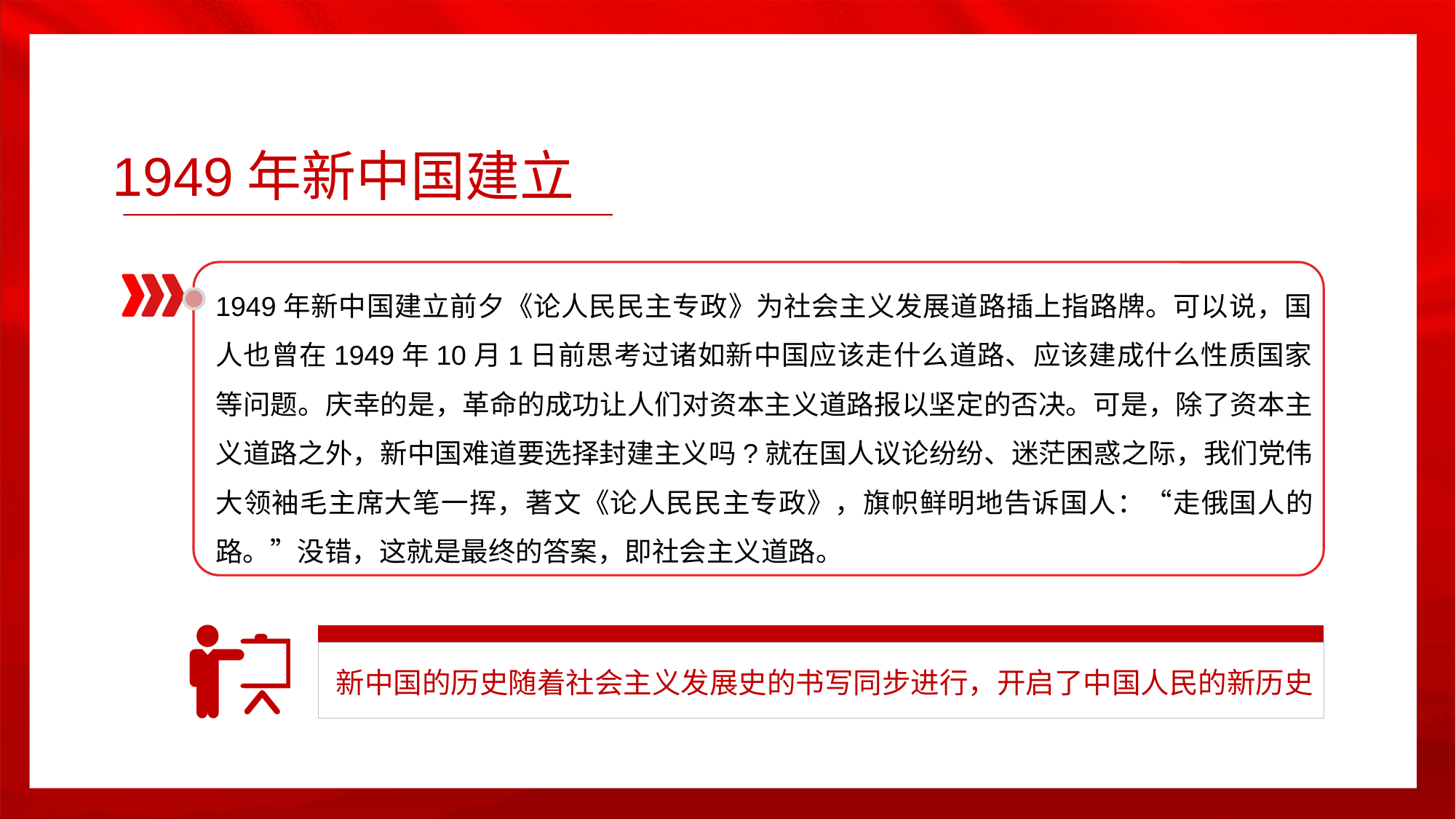

1949年新中国建立

1949年新中国建立前夕《论人民民主专政》为社会主义发展道路插上指路牌。可以说，国人也曾在1949年10月1日前思考过诸如新中国应该走什么道路、应该建成什么性质国家等问题。庆幸的是，革命的成功让人们对资本主义道路报以坚定的否决。可是，除了资本主义道路之外，新中国难道要选择封建主义吗?就在国人议论纷纷、迷茫困惑之际，我们党伟大领袖毛主席大笔一挥，著文《论人民民主专政》，旗帜鲜明地告诉国人：“走俄国人的路。”没错，这就是最终的答案，即社会主义道路。

新中国的历史随着社会主义发展史的书写同步进行，开启了中国人民的新历史